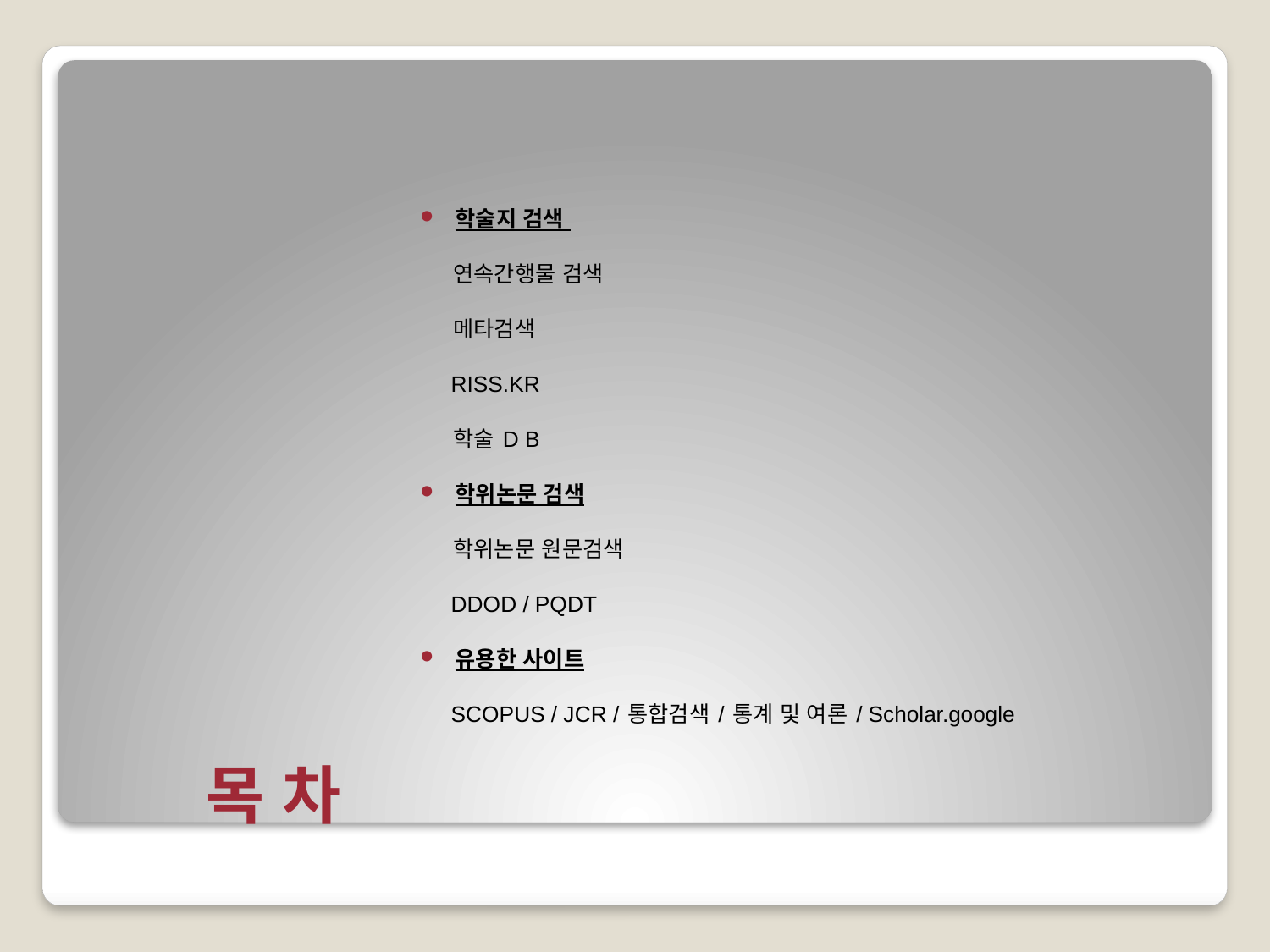

학술지 검색
     연속간행물 검색
     메타검색
     RISS.KR
     학술 D B
학위논문 검색
     학위논문 원문검색
     DDOD / PQDT
유용한 사이트
     SCOPUS / JCR / 통합검색 / 통계 및 여론 / Scholar.google

# 목 차